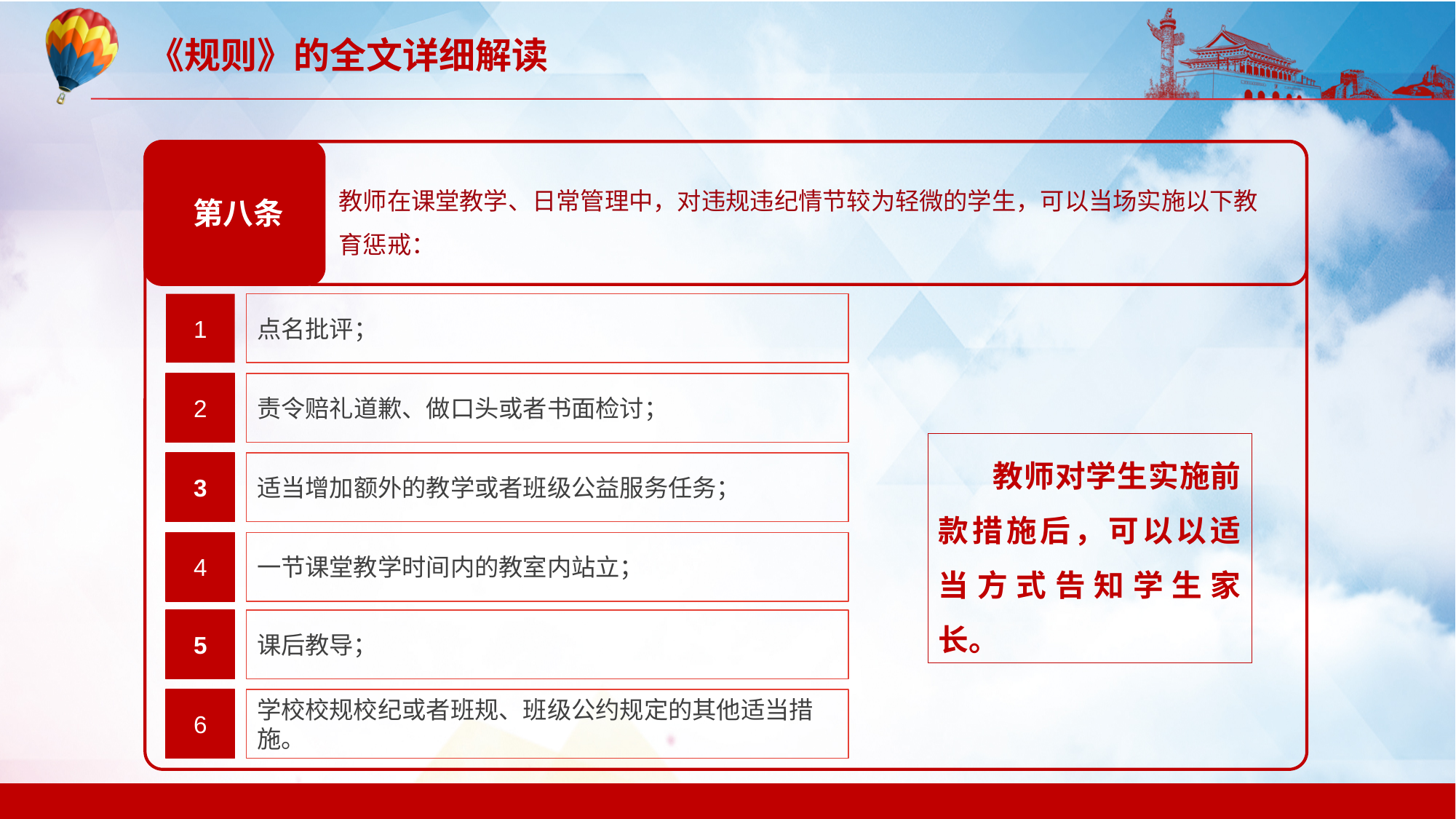

第八条

教师在课堂教学、日常管理中，对违规违纪情节较为轻微的学生，可以当场实施以下教育惩戒：
1
点名批评；
2
责令赔礼道歉、做口头或者书面检讨；
教师对学生实施前款措施后，可以以适当方式告知学生家长。
3
适当增加额外的教学或者班级公益服务任务；
4
一节课堂教学时间内的教室内站立；
5
课后教导；
6
学校校规校纪或者班规、班级公约规定的其他适当措施。